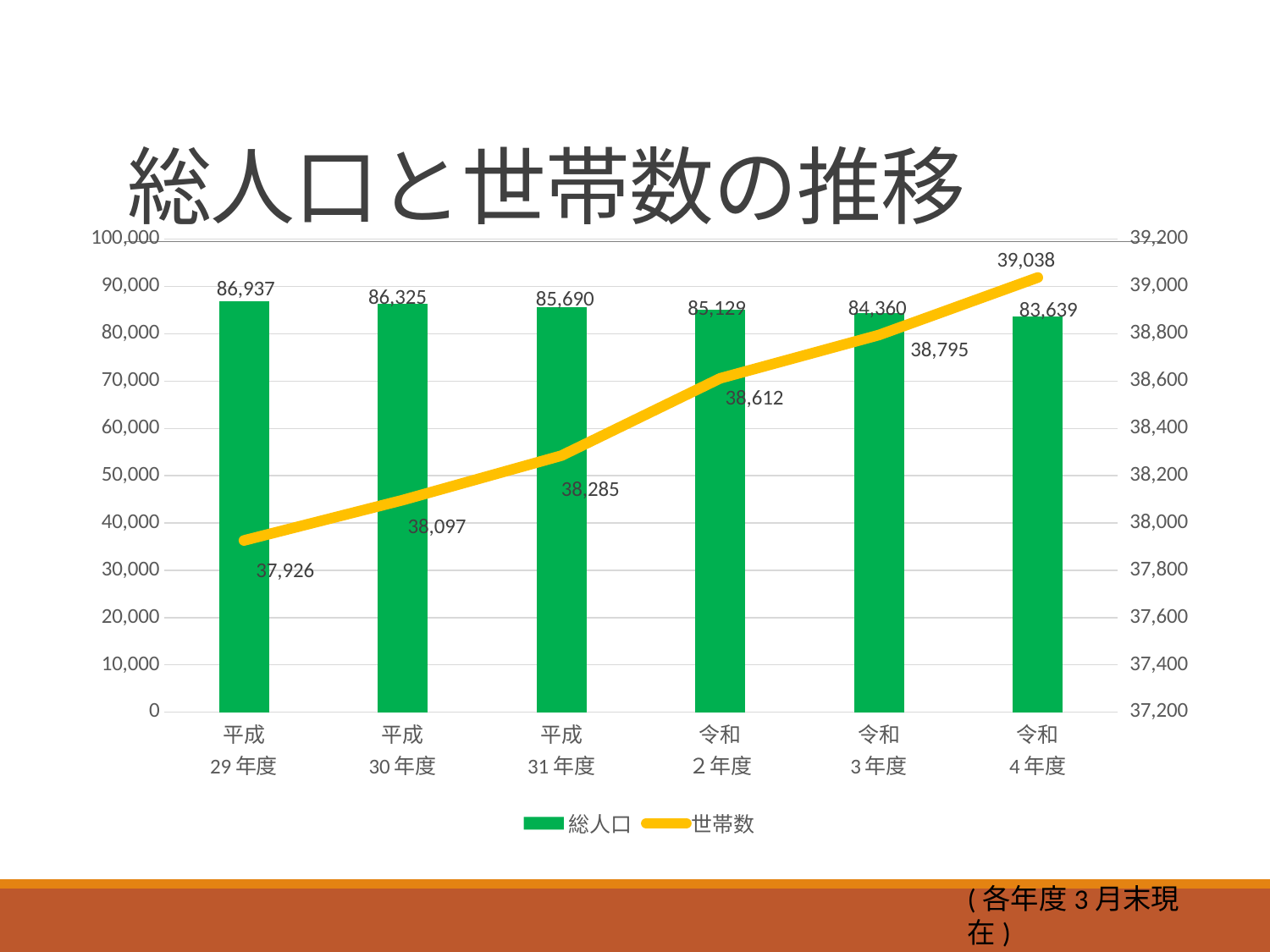

# 総人口と世帯数の推移

### Chart

| Category | 総人口 | 世帯数 |
|---|---|---|
| 平成
29年度 | 86937.0 | 37926.0 |
| 平成
30年度 | 86325.0 | 38097.0 |
| 平成
31年度 | 85690.0 | 38285.0 |
| 令和
２年度 | 85129.0 | 38612.0 |
| 令和
3年度 | 84360.0 | 38795.0 |
| 令和
4年度 | 83639.0 | 39038.0 |
(各年度3月末現在)